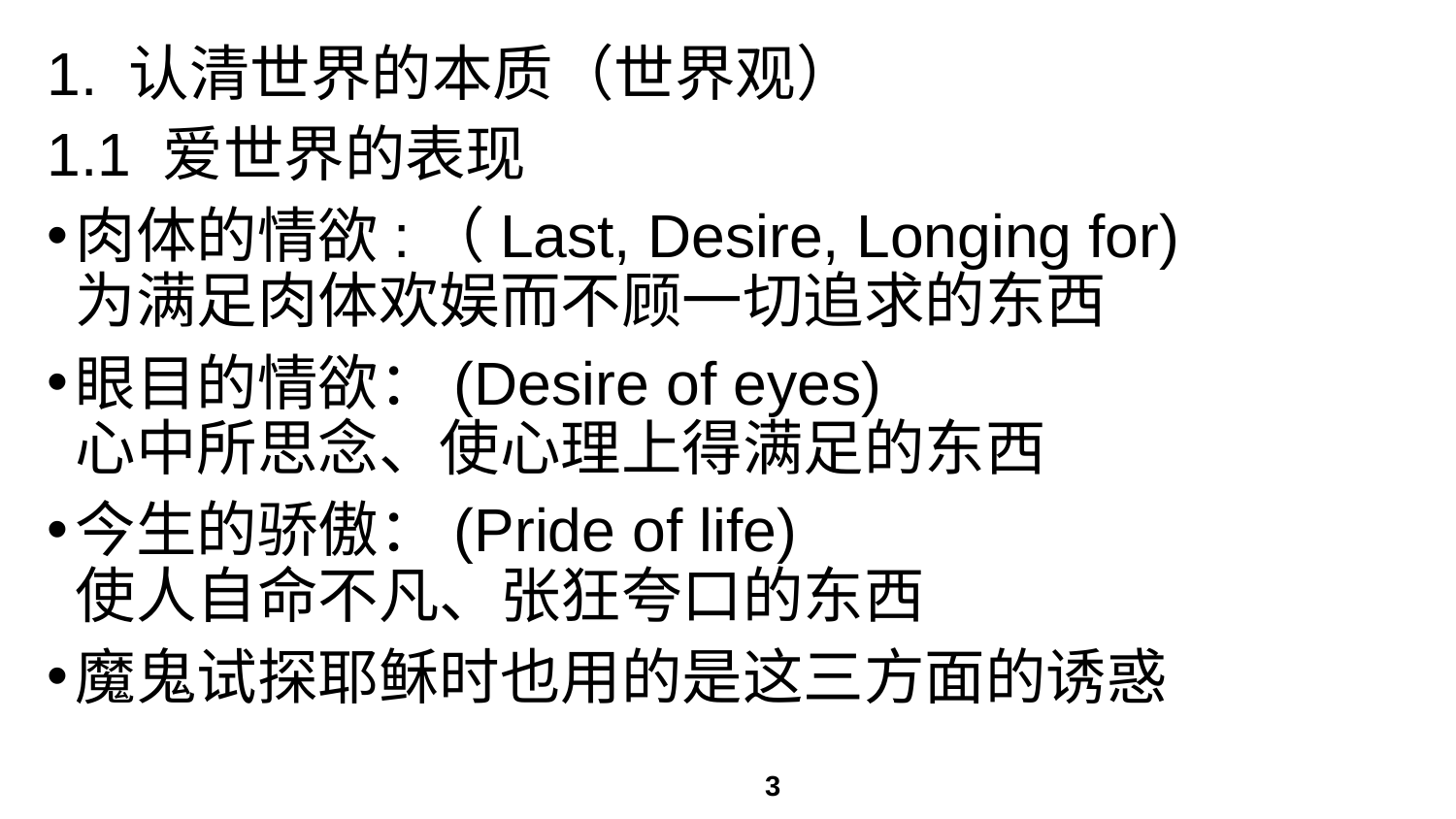

# 1. 认清世界的本质（世界观）
1.1 爱世界的表现
肉体的情欲:（Last, Desire, Longing for)
为满足肉体欢娱而不顾一切追求的东西
眼目的情欲：(Desire of eyes)
心中所思念、使心理上得满足的东西
今生的骄傲：(Pride of life)
使人自命不凡、张狂夸口的东西
魔鬼试探耶稣时也用的是这三方面的诱惑

3